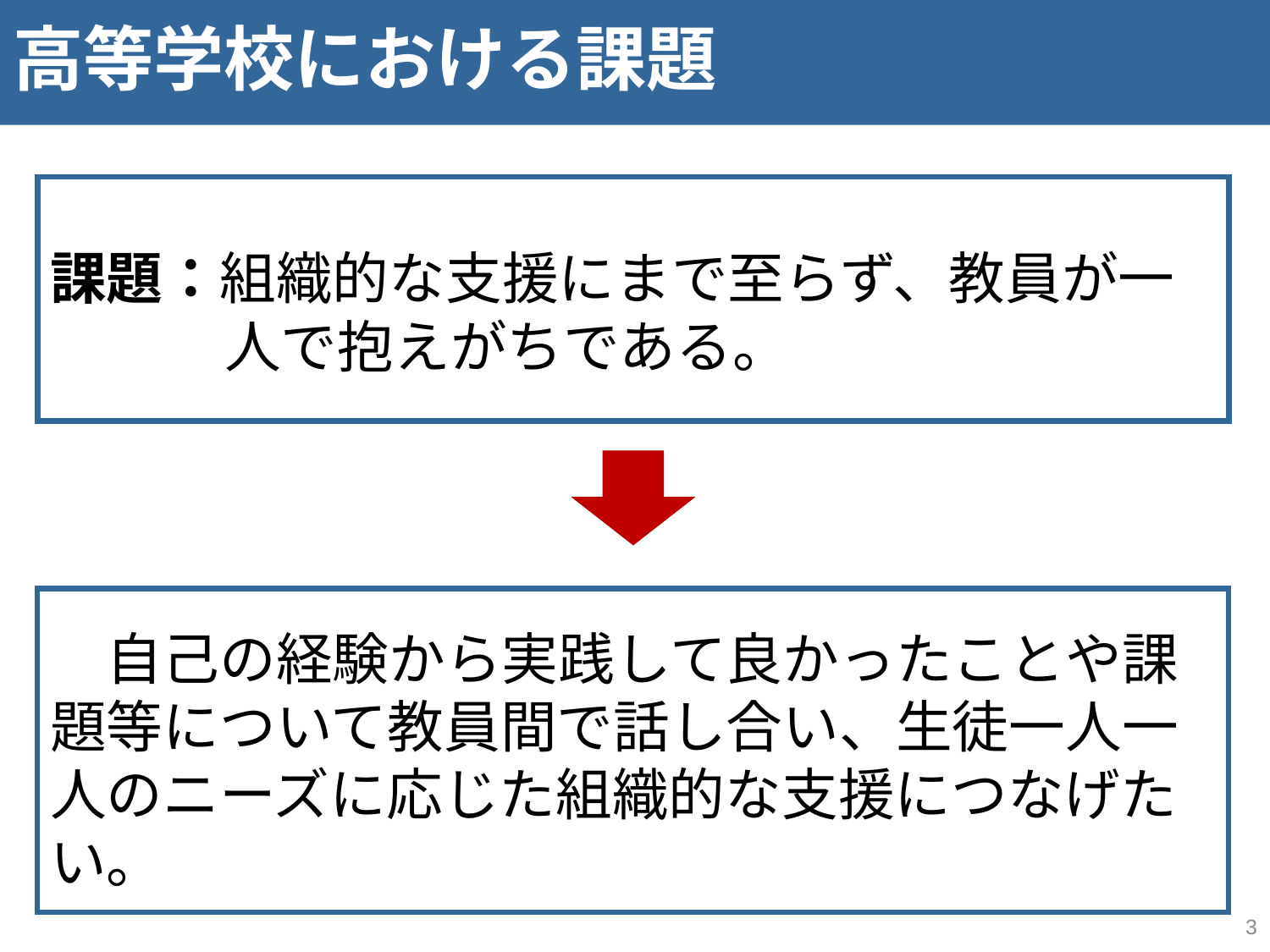

# 高等学校における課題
課題：組織的な支援にまで至らず、教員が一人で抱えがちである。

　自己の経験から実践して良かったことや課題等について教員間で話し合い、生徒一人一人のニーズに応じた組織的な支援につなげたい。
3